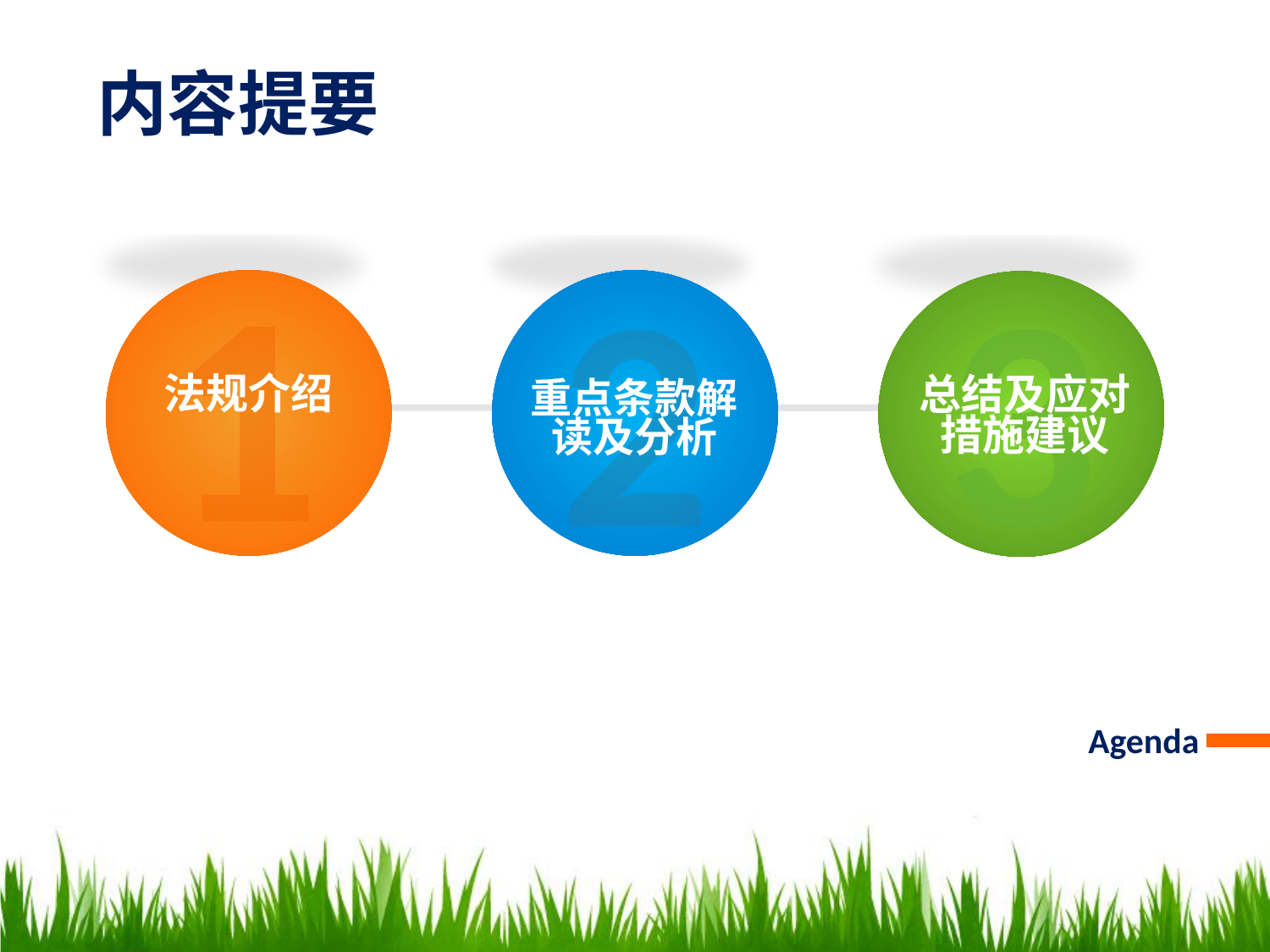

内容提要
1

法规介绍
3

总结及应对措施建议
2

重点条款解读及分析

Agenda